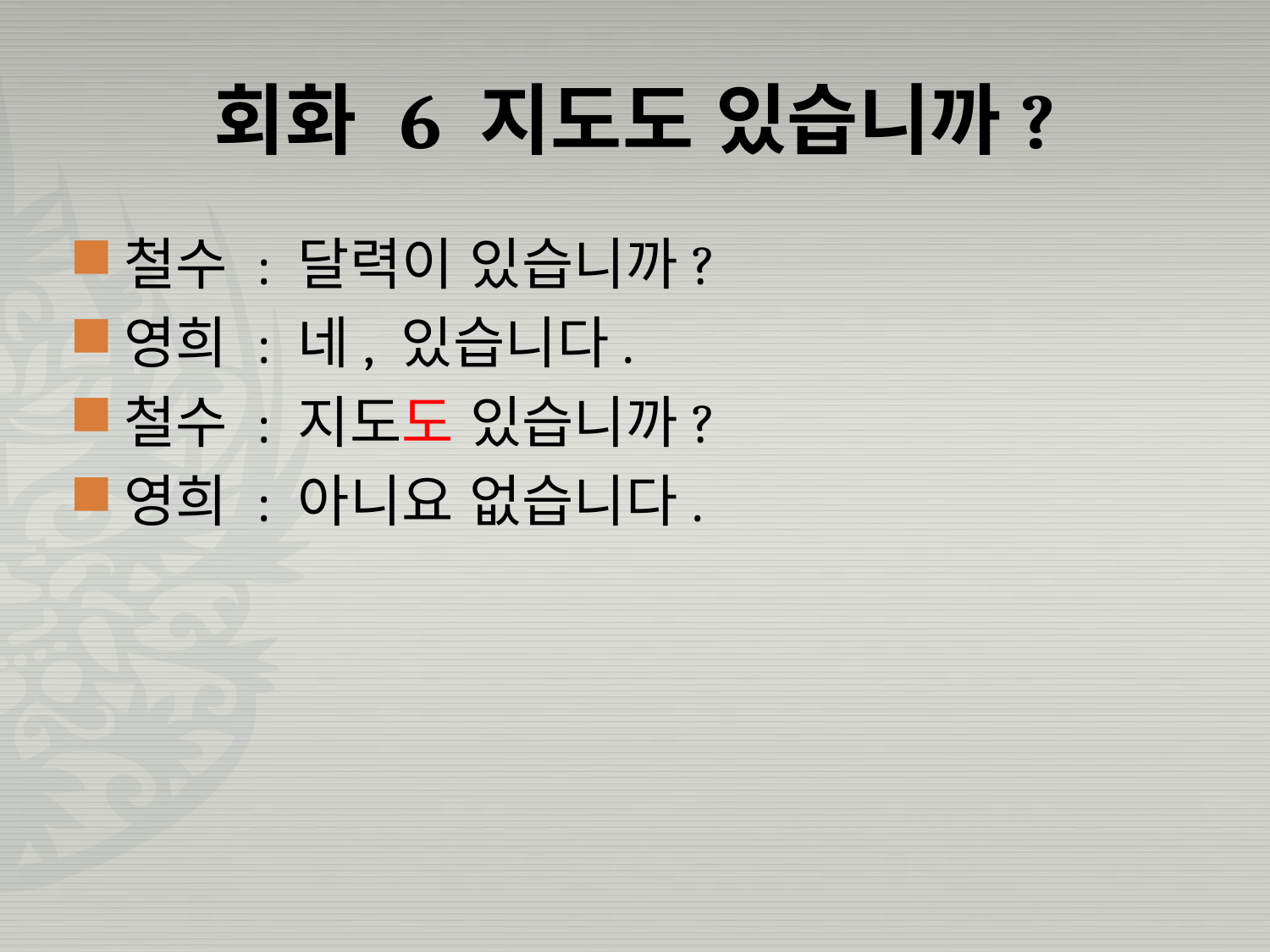

# 회화 6 지도도 있습니까?
철수 : 달력이 있습니까?
영희 : 네, 있습니다.
철수 : 지도도 있습니까?
영희 : 아니요 없습니다.